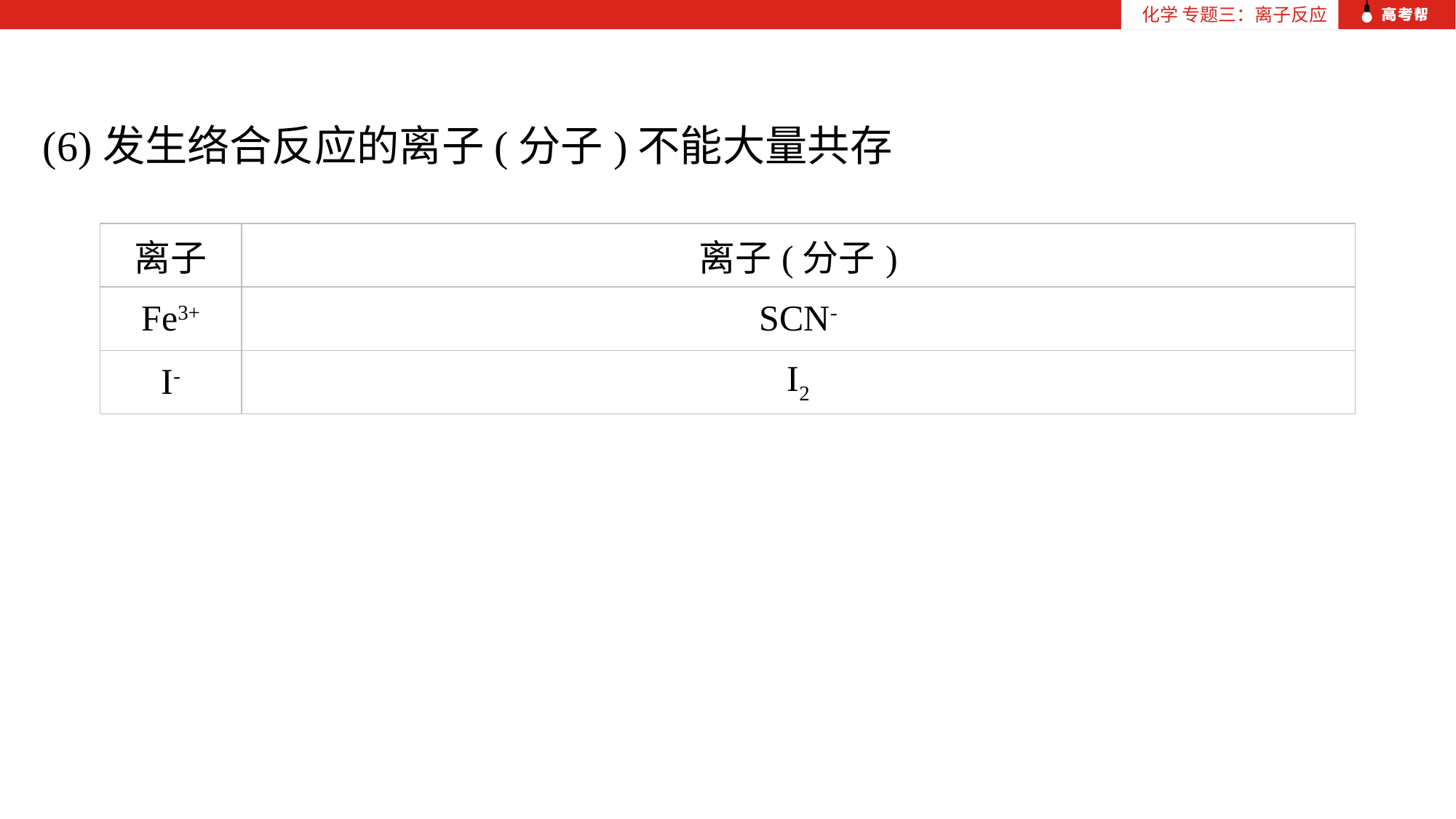

化学 专题三：离子反应
(6)发生络合反应的离子(分子)不能大量共存
| 离子 | 离子(分子) |
| --- | --- |
| Fe3+ | SCN- |
| I- | I2 |